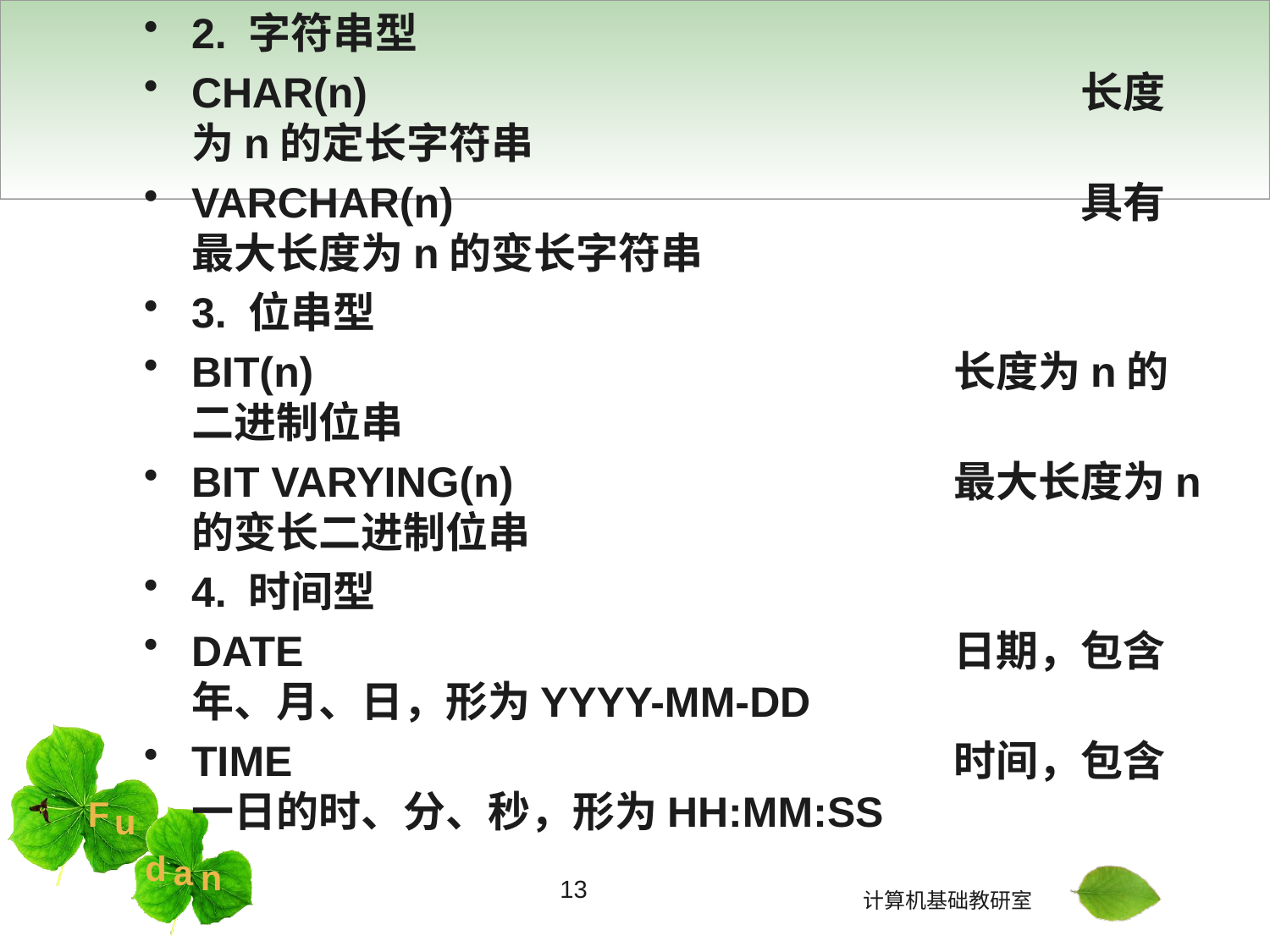

#
2. 字符串型
CHAR(n)						长度为n的定长字符串
VARCHAR(n)					具有最大长度为n的变长字符串
3. 位串型
BIT(n)						长度为n的二进制位串
BIT VARYING(n)				最大长度为n的变长二进制位串
4. 时间型
DATE						日期，包含年、月、日，形为YYYY-MM-DD
TIME						时间，包含一日的时、分、秒，形为HH:MM:SS

13